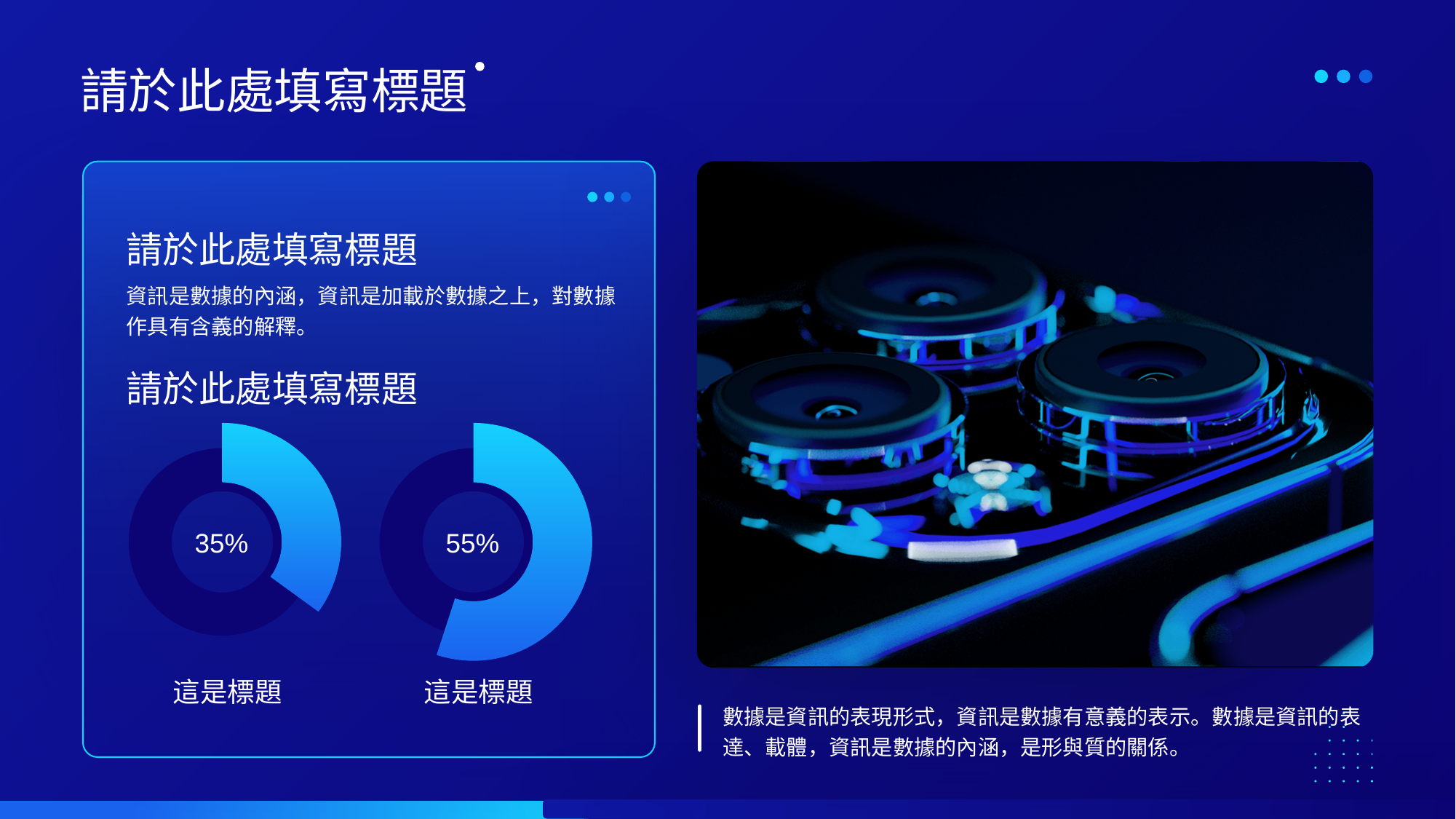

請於此處填寫標題

請於此處填寫標題
資訊是數據的內涵，資訊是加載於數據之上，對數據作具有含義的解釋。
請於此處填寫標題

### Chart

| Category | 销售额 |
|---|---|
| 第一季度 | 0.35 |
| 第二季度 | 0.65 |

### Chart

| Category | 销售额 |
|---|---|
| 第一季度 | 0.55 |
| 第二季度 | 0.45 |

35%
55%
這是標題
這是標題
數據是資訊的表現形式，資訊是數據有意義的表示。數據是資訊的表達、載體，資訊是數據的內涵，是形與質的關係。